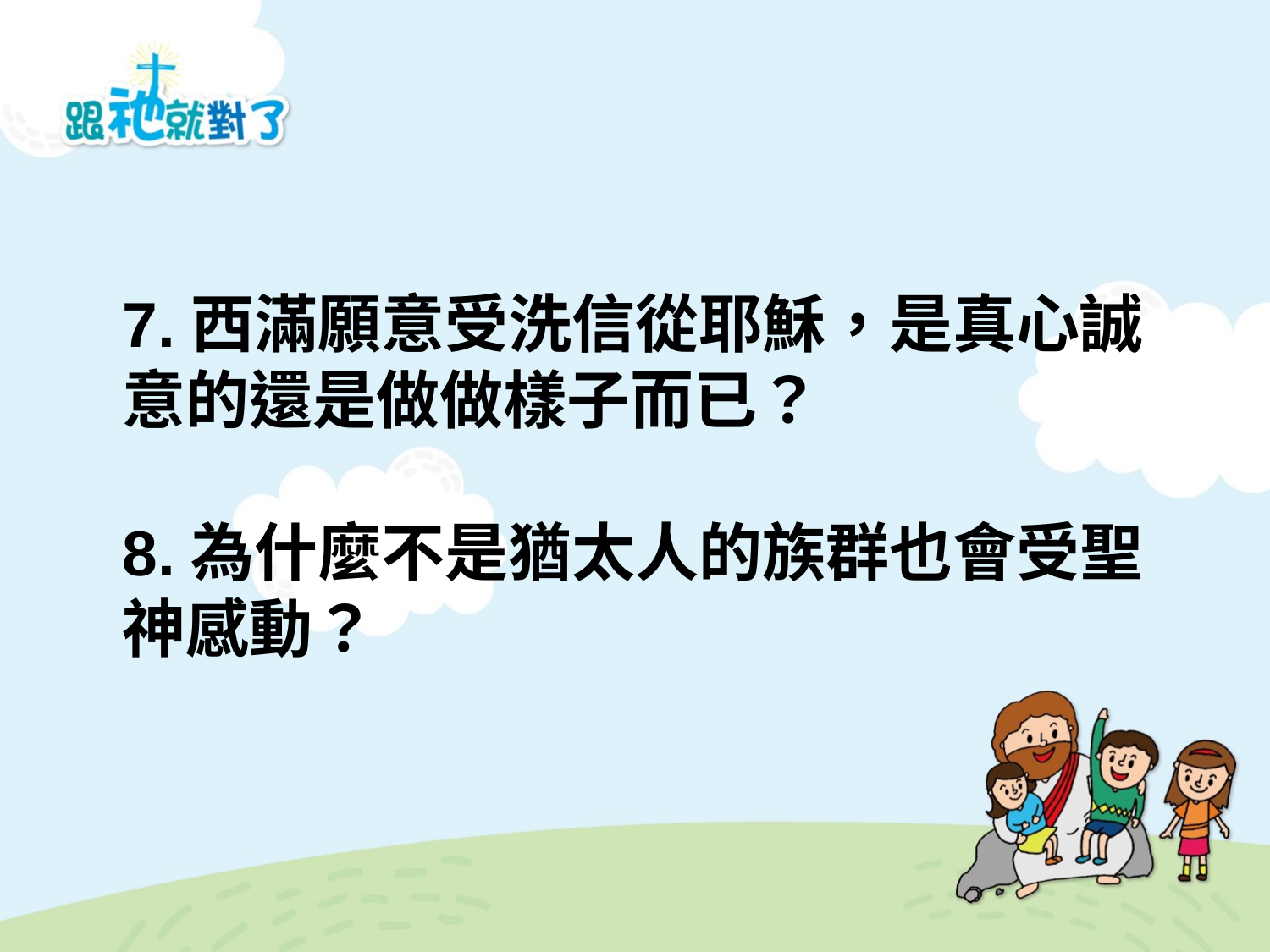

7.西滿願意受洗信從耶穌，是真心誠意的還是做做樣子而已？

8.為什麼不是猶太人的族群也會受聖神感動？